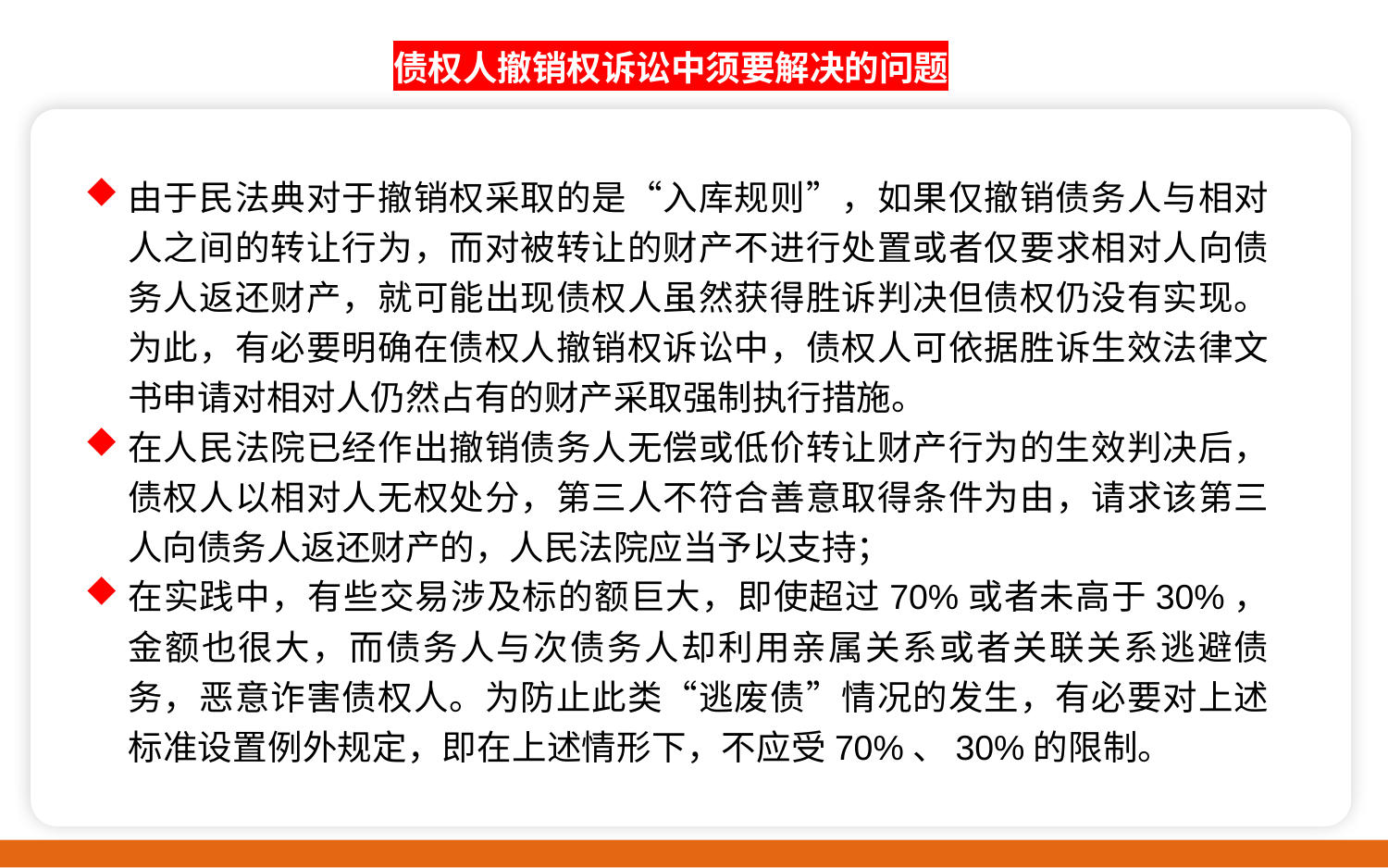

债权人撤销权诉讼中须要解决的问题

由于民法典对于撤销权采取的是“入库规则”，如果仅撤销债务人与相对人之间的转让行为，而对被转让的财产不进行处置或者仅要求相对人向债务人返还财产，就可能出现债权人虽然获得胜诉判决但债权仍没有实现。为此，有必要明确在债权人撤销权诉讼中，债权人可依据胜诉生效法律文书申请对相对人仍然占有的财产采取强制执行措施。
在人民法院已经作出撤销债务人无偿或低价转让财产行为的生效判决后，债权人以相对人无权处分，第三人不符合善意取得条件为由，请求该第三人向债务人返还财产的，人民法院应当予以支持；
在实践中，有些交易涉及标的额巨大，即使超过70%或者未高于30%，金额也很大，而债务人与次债务人却利用亲属关系或者关联关系逃避债务，恶意诈害债权人。为防止此类“逃废债”情况的发生，有必要对上述标准设置例外规定，即在上述情形下，不应受70%、30%的限制。